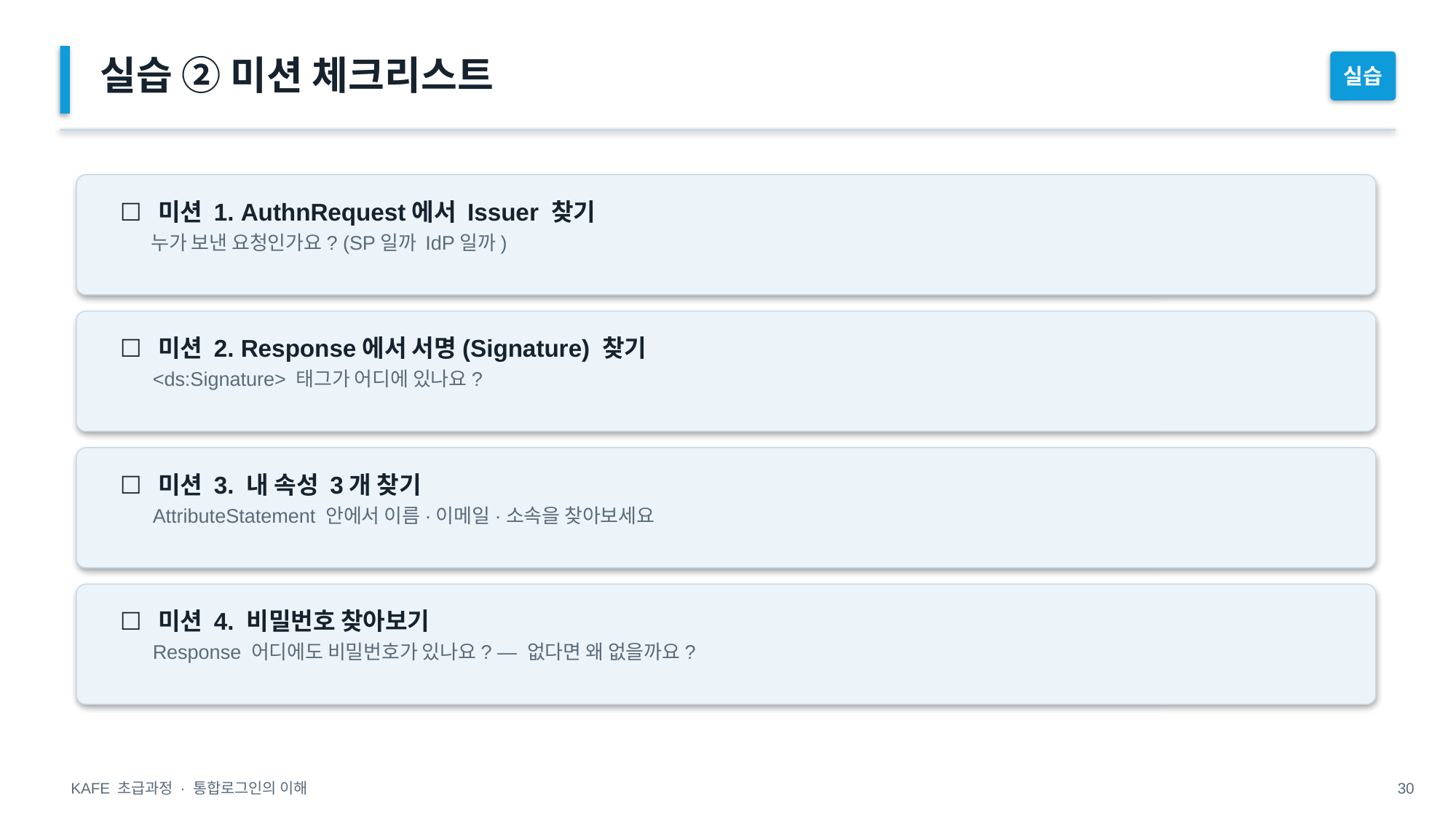

실습 ② 미션 체크리스트

실습

☐  미션 1. AuthnRequest에서 Issuer 찾기
      누가 보낸 요청인가요? (SP일까 IdP일까)

☐  미션 2. Response에서 서명(Signature) 찾기
      <ds:Signature> 태그가 어디에 있나요?

☐  미션 3. 내 속성 3개 찾기
      AttributeStatement 안에서 이름·이메일·소속을 찾아보세요

☐  미션 4. 비밀번호 찾아보기
      Response 어디에도 비밀번호가 있나요? — 없다면 왜 없을까요?
KAFE 초급과정 · 통합로그인의 이해
30